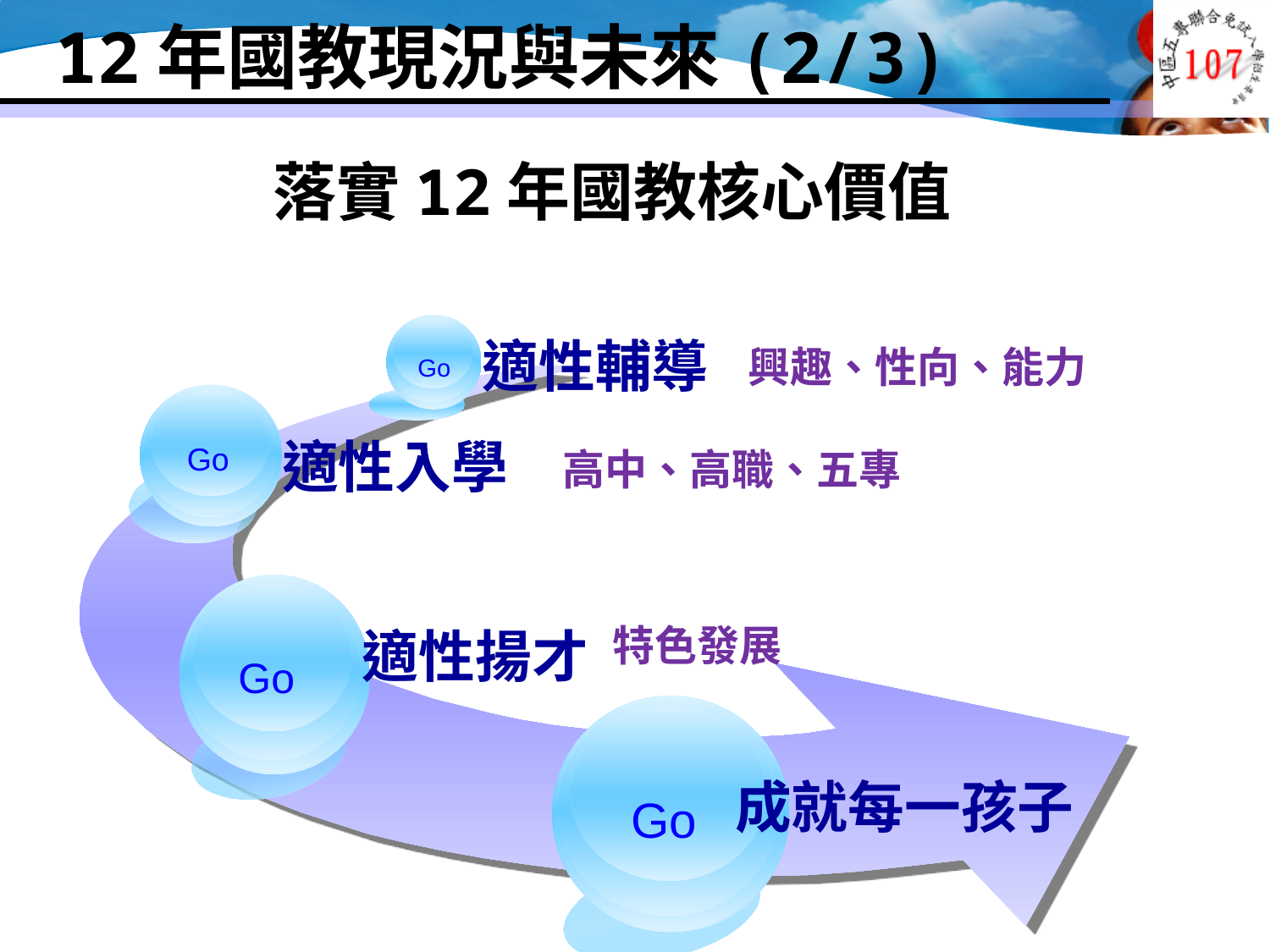

12年國教現況與未來(2/3)
# 落實12年國教核心價值

Go

適性輔導
興趣、性向、能力

Go

適性入學
高中、高職、五專

Go

適性揚才
特色發展

Go

成就每一孩子